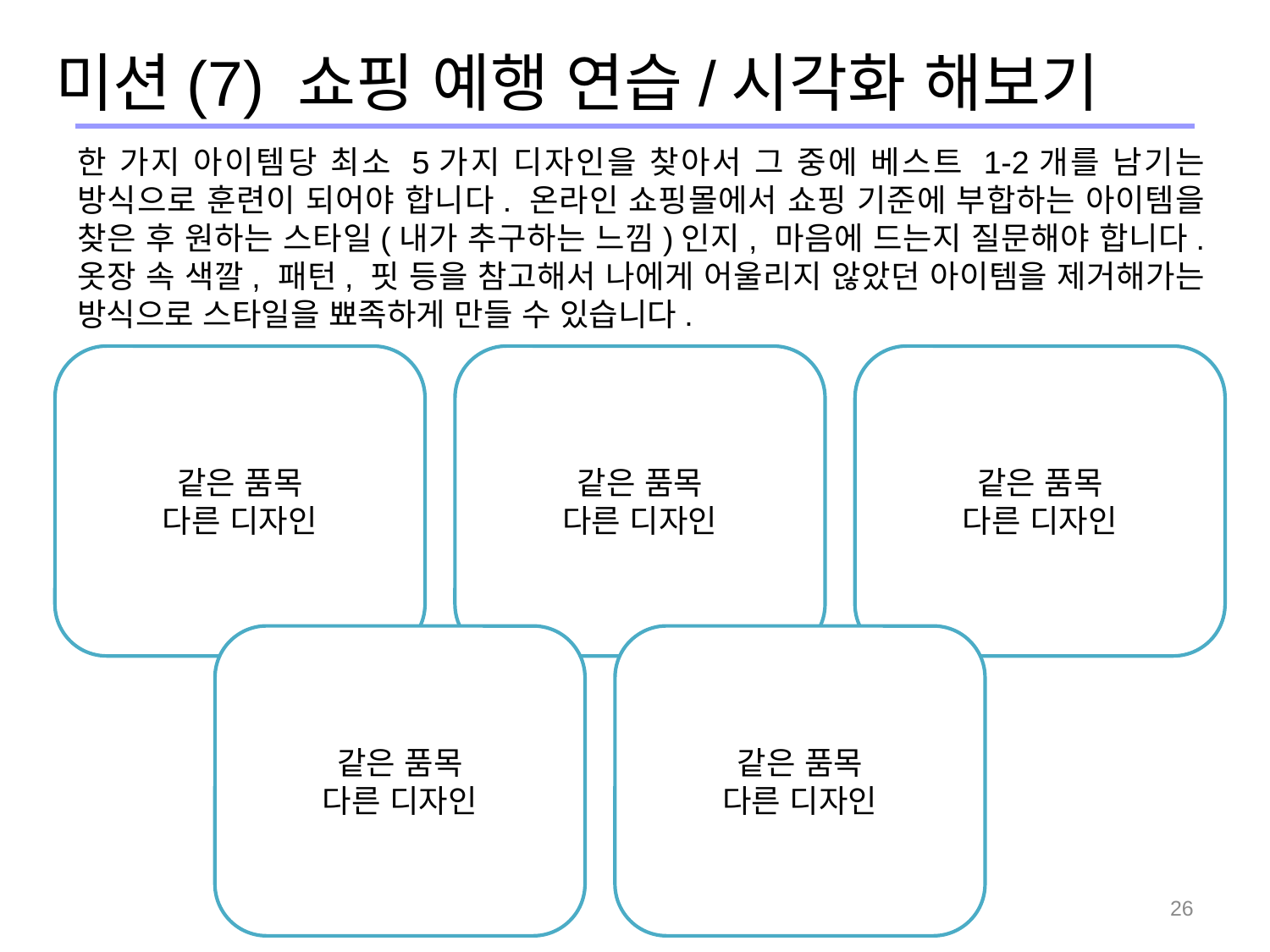

미션(7) 쇼핑 예행 연습/시각화 해보기
한 가지 아이템당 최소 5가지 디자인을 찾아서 그 중에 베스트 1-2개를 남기는 방식으로 훈련이 되어야 합니다. 온라인 쇼핑몰에서 쇼핑 기준에 부합하는 아이템을 찾은 후 원하는 스타일(내가 추구하는 느낌)인지, 마음에 드는지 질문해야 합니다. 옷장 속 색깔, 패턴, 핏 등을 참고해서 나에게 어울리지 않았던 아이템을 제거해가는 방식으로 스타일을 뾰족하게 만들 수 있습니다.
같은 품목
다른 디자인
같은 품목
다른 디자인
같은 품목
다른 디자인
같은 품목
다른 디자인
같은 품목
다른 디자인
26